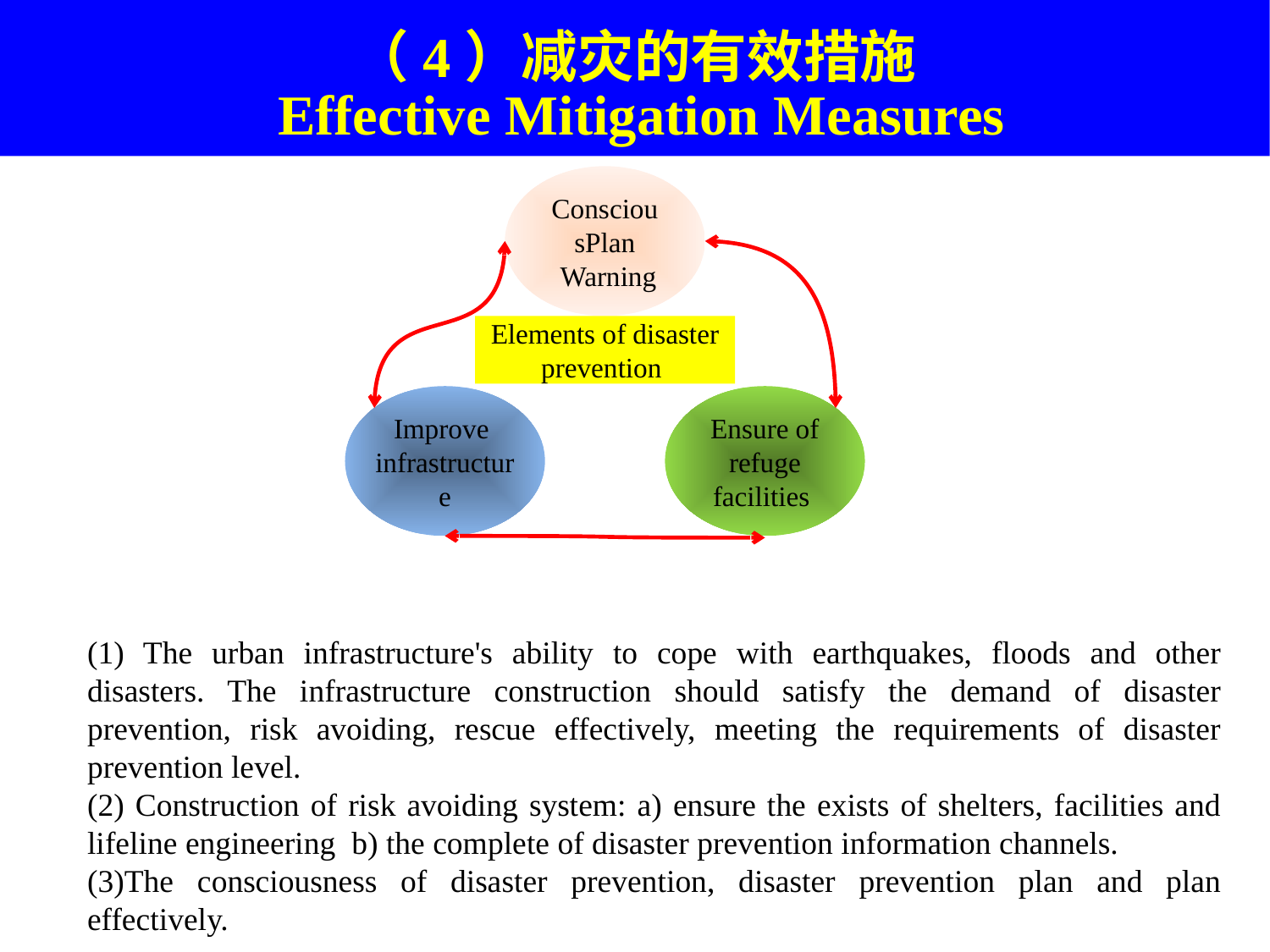

（4）减灾的有效措施
 Effective Mitigation Measures

ConsciousPlan
 Warning
Elements of disaster prevention
Improve  infrastructure
Ensure of refuge facilities
(1) The urban infrastructure's ability to cope with earthquakes, floods and other disasters. The infrastructure construction should satisfy the demand of disaster prevention, risk avoiding, rescue effectively, meeting the requirements of disaster prevention level.
(2) Construction of risk avoiding system: a) ensure the exists of shelters, facilities and lifeline engineering  b) the complete of disaster prevention information channels.
(3)The consciousness of disaster prevention, disaster prevention plan and plan effectively.